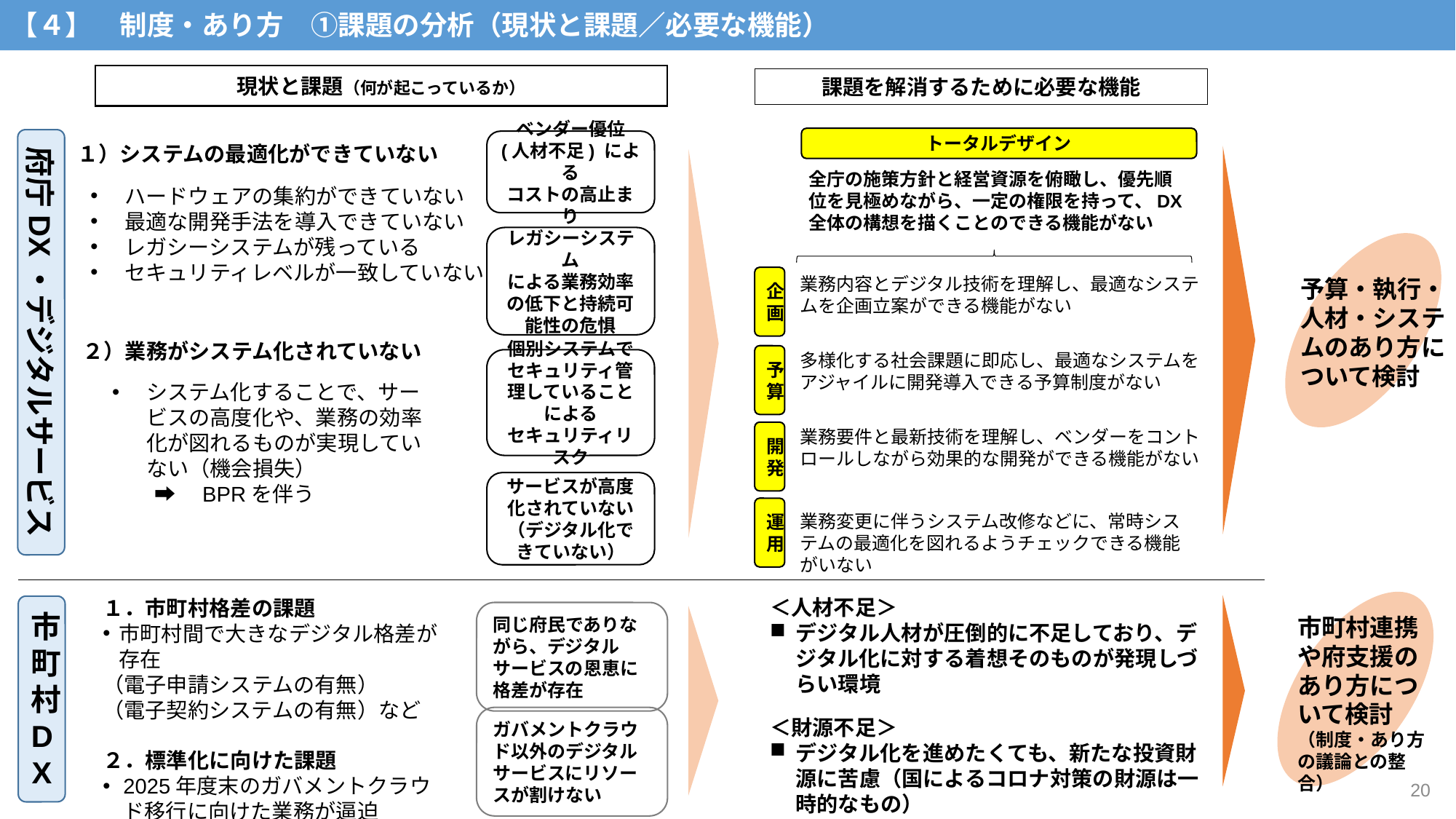

【４】　制度・あり方　①課題の分析（現状と課題／必要な機能）

現状と課題（何が起こっているか）
課題を解消するために必要な機能
トータルデザイン
府庁DX・デジタルサービス
ベンダー優位
(人材不足) による
コストの高止まり
１）システムの最適化ができていない
全庁の施策方針と経営資源を俯瞰し、優先順位を見極めながら、一定の権限を持って、DX全体の構想を描くことのできる機能がない
ハードウェアの集約ができていない
最適な開発手法を導入できていない
レガシーシステムが残っている
セキュリティレベルが一致していない
レガシーシステム
による業務効率の低下と持続可能性の危惧
業務内容とデジタル技術を理解し、最適なシステムを企画立案ができる機能がない
企画
予算・執行・人材・システムのあり方について検討

２）業務がシステム化されていない
多様化する社会課題に即応し、最適なシステムをアジャイルに開発導入できる予算制度がない
予算
個別システムで
セキュリティ管理していることによる
セキュリティリスク
システム化することで、サービスの高度化や、業務の効率化が図れるものが実現していない（機会損失）
　　➡　BPRを伴う
業務要件と最新技術を理解し、ベンダーをコントロールしながら効果的な開発ができる機能がない
開発
サービスが高度化されていない
（デジタル化できていない）
運用
業務変更に伴うシステム改修などに、常時システムの最適化を図れるようチェックできる機能がいない
＜人材不足＞
デジタル人材が圧倒的に不足しており、デジタル化に対する着想そのものが発現しづらい環境

＜財源不足＞
デジタル化を進めたくても、新たな投資財源に苦慮（国によるコロナ対策の財源は一時的なもの）
１．市町村格差の課題
市町村間で大きなデジタル格差が存在
（電子申請システムの有無）
（電子契約システムの有無）など

２．標準化に向けた課題
2025年度末のガバメントクラウド移行に向けた業務が逼迫
市町村DX
同じ府民でありながら、デジタルサービスの恩恵に格差が存在
市町村連携や府支援のあり方について検討
（制度・あり方の議論との整合）

ガバメントクラウド以外のデジタルサービスにリソースが割けない
20